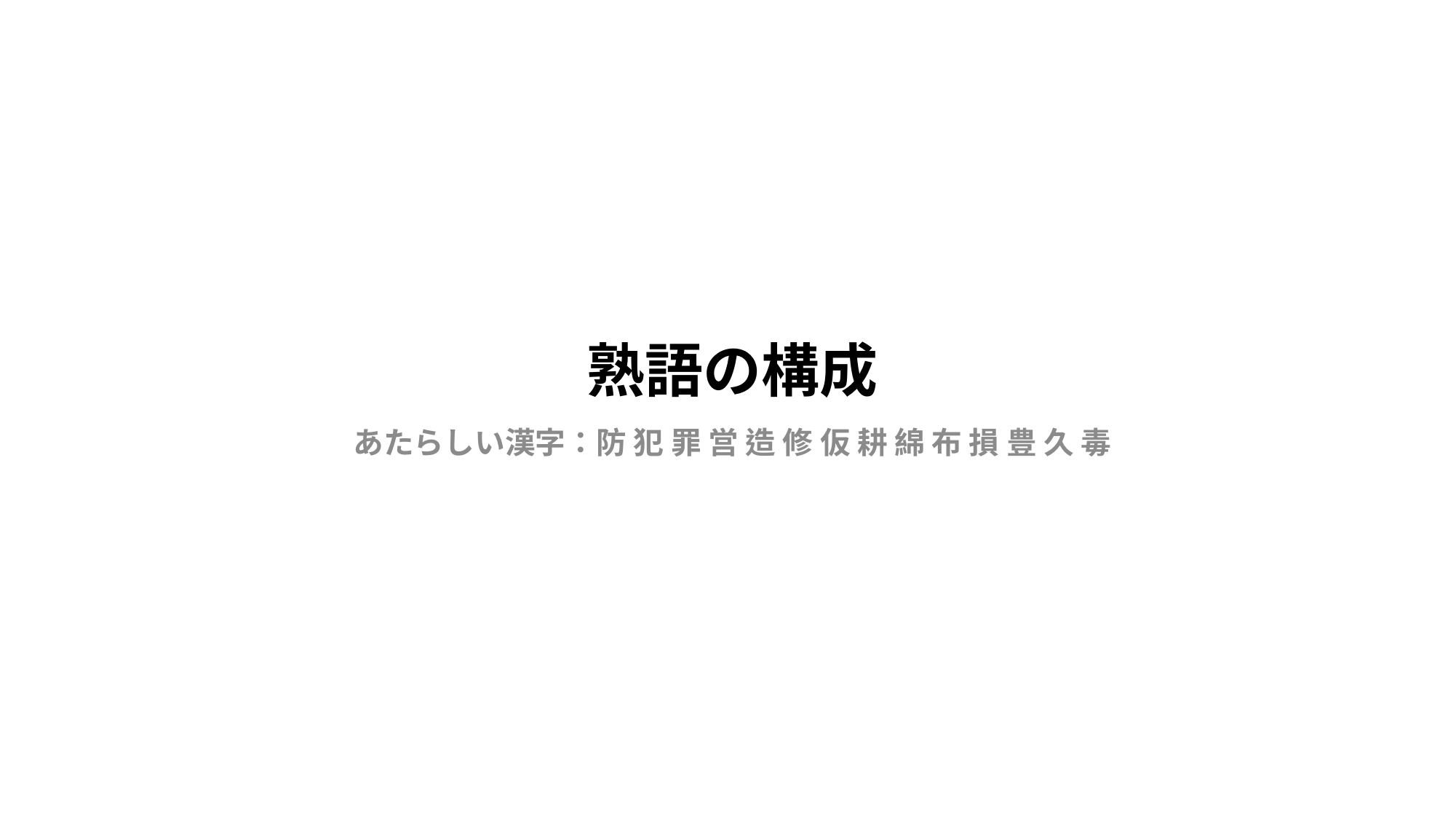

# 熟語の構成
あたらしい漢字：防 犯 罪 営 造 修 仮 耕 綿 布 損 豊 久 毒